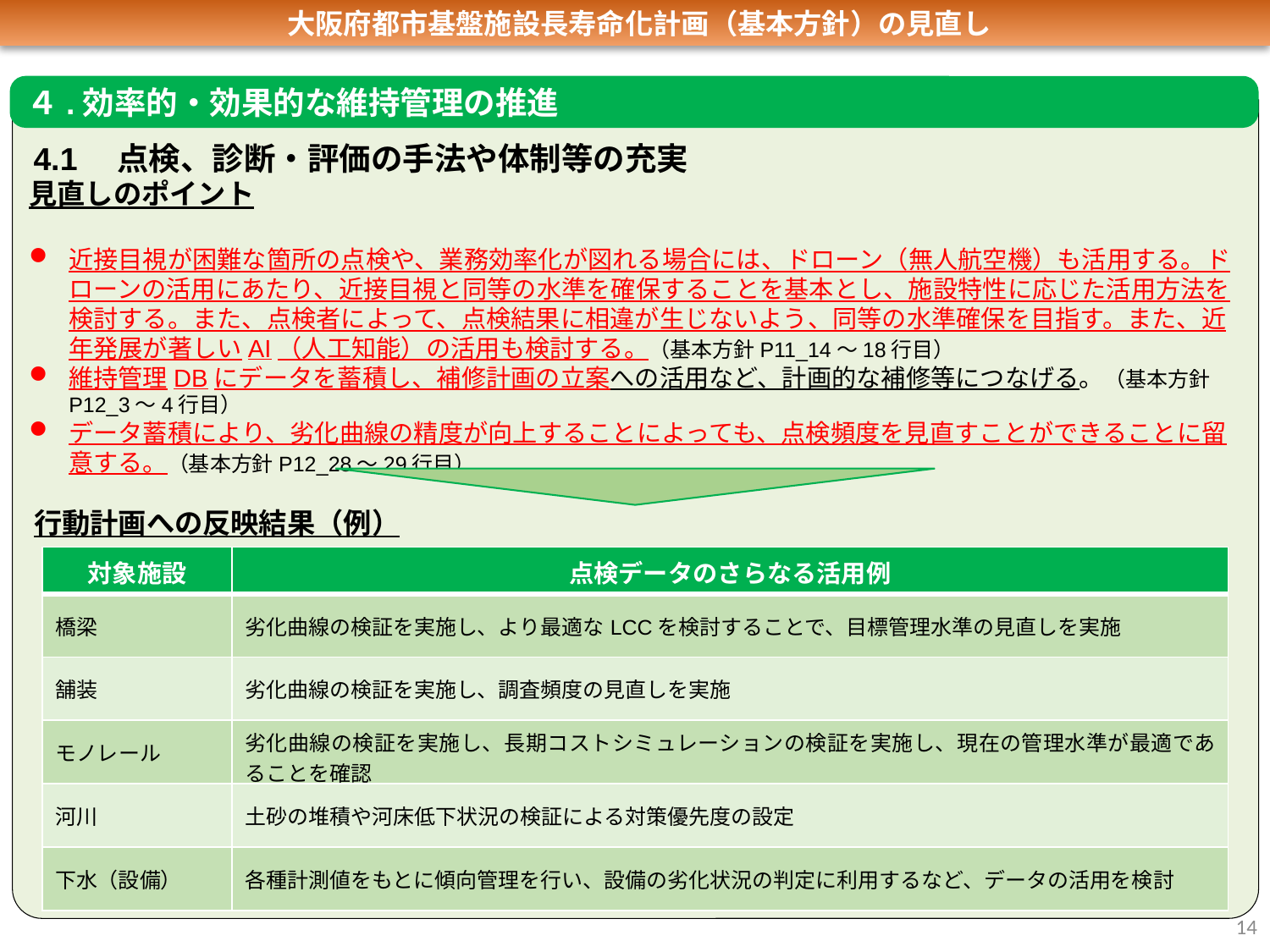

大阪府都市基盤施設長寿命化計画（基本方針）の見直し
４.効率的・効果的な維持管理の推進

4.1　点検、診断・評価の手法や体制等の充実

見直しのポイント

近接目視が困難な箇所の点検や、業務効率化が図れる場合には、ドローン（無人航空機）も活用する。ドローンの活用にあたり、近接目視と同等の水準を確保することを基本とし、施設特性に応じた活用方法を検討する。また、点検者によって、点検結果に相違が生じないよう、同等の水準確保を目指す。また、近年発展が著しいAI（人工知能）の活用も検討する。（基本方針P11_14～18行目）
維持管理DBにデータを蓄積し、補修計画の立案への活用など、計画的な補修等につなげる。（基本方針P12_3～4行目）
データ蓄積により、劣化曲線の精度が向上することによっても、点検頻度を見直すことができることに留意する。（基本方針P12_28～29行目）

行動計画への反映結果（例）
| 対象施設 | 点検データのさらなる活用例 |
| --- | --- |
| 橋梁 | 劣化曲線の検証を実施し、より最適なLCCを検討することで、目標管理水準の見直しを実施 |
| 舗装 | 劣化曲線の検証を実施し、調査頻度の見直しを実施 |
| モノレール | 劣化曲線の検証を実施し、長期コストシミュレーションの検証を実施し、現在の管理水準が最適であることを確認 |
| 河川 | 土砂の堆積や河床低下状況の検証による対策優先度の設定 |
| 下水（設備） | 各種計測値をもとに傾向管理を行い、設備の劣化状況の判定に利用するなど、データの活用を検討 |
14